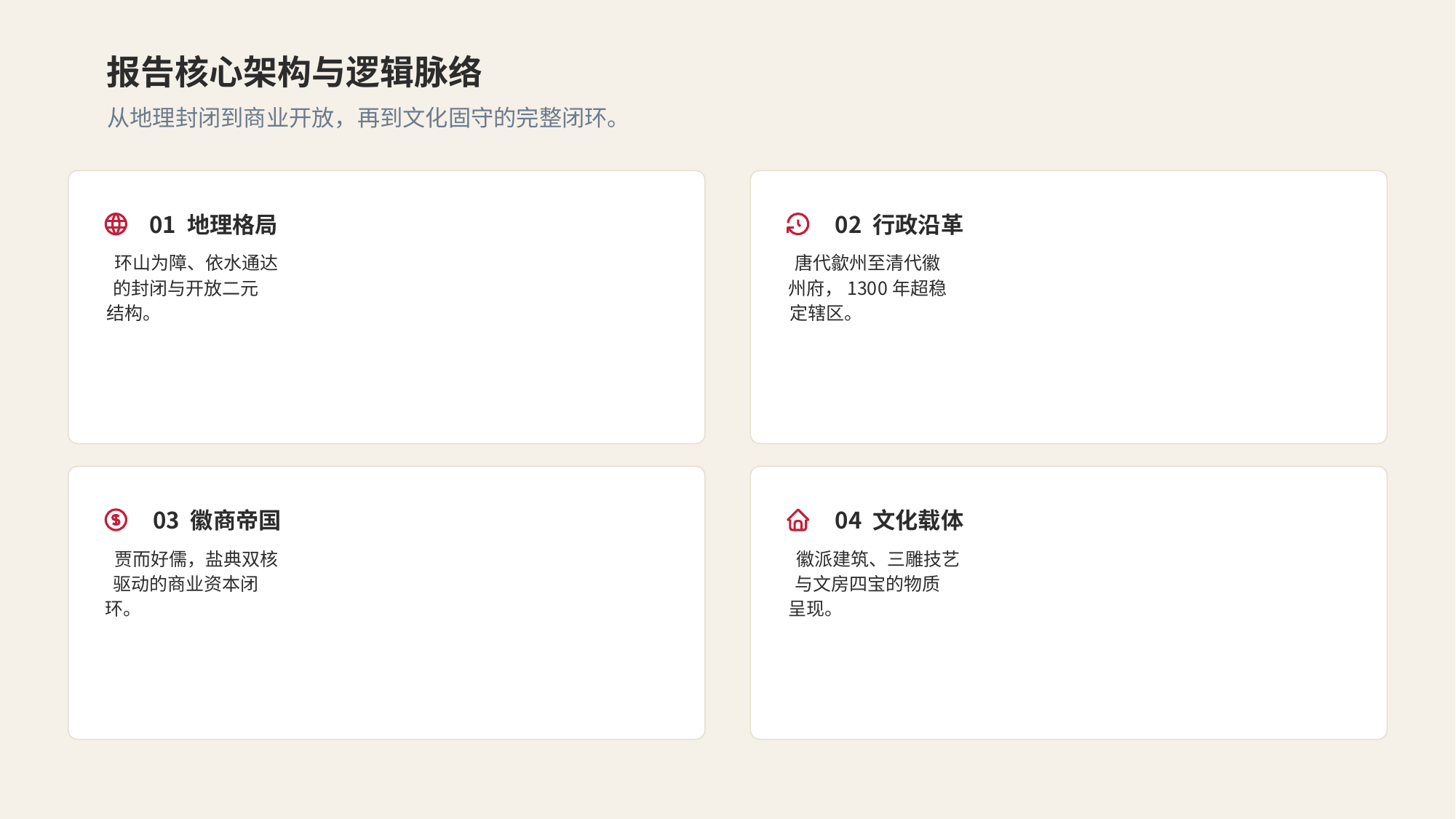

报告核心架构与逻辑脉络
从地理封闭到商业开放，再到文化固守的完整闭环。

01 地理格局

环山为障、依水通达
的封闭与开放二元
结构。

02 行政沿革

唐代歙州至清代徽
州府，1300年超稳
定辖区。

03 徽商帝国

贾而好儒，盐典双核
驱动的商业资本闭
环。

04 文化载体

徽派建筑、三雕技艺
与文房四宝的物质
呈现。